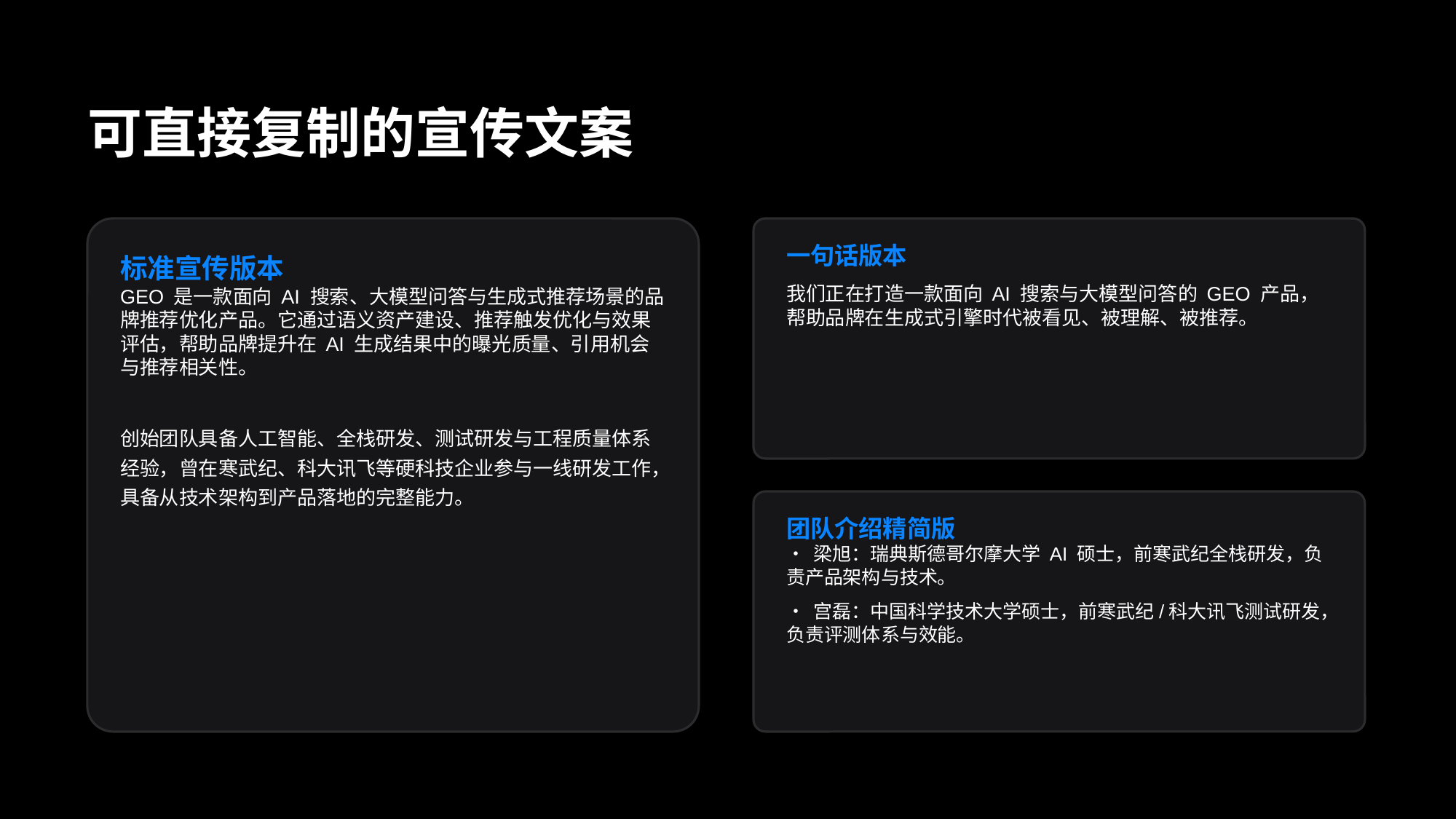

可直接复制的宣传文案

一句话版本
我们正在打造一款面向 AI 搜索与大模型问答的 GEO 产品，帮助品牌在生成式引擎时代被看见、被理解、被推荐。
标准宣传版本
GEO 是一款面向 AI 搜索、大模型问答与生成式推荐场景的品牌推荐优化产品。它通过语义资产建设、推荐触发优化与效果评估，帮助品牌提升在 AI 生成结果中的曝光质量、引用机会与推荐相关性。

创始团队具备人工智能、全栈研发、测试研发与工程质量体系经验，曾在寒武纪、科大讯飞等硬科技企业参与一线研发工作，具备从技术架构到产品落地的完整能力。

团队介绍精简版
• 梁旭：瑞典斯德哥尔摩大学 AI 硕士，前寒武纪全栈研发，负责产品架构与技术。
• 宫磊：中国科学技术大学硕士，前寒武纪/科大讯飞测试研发，负责评测体系与效能。